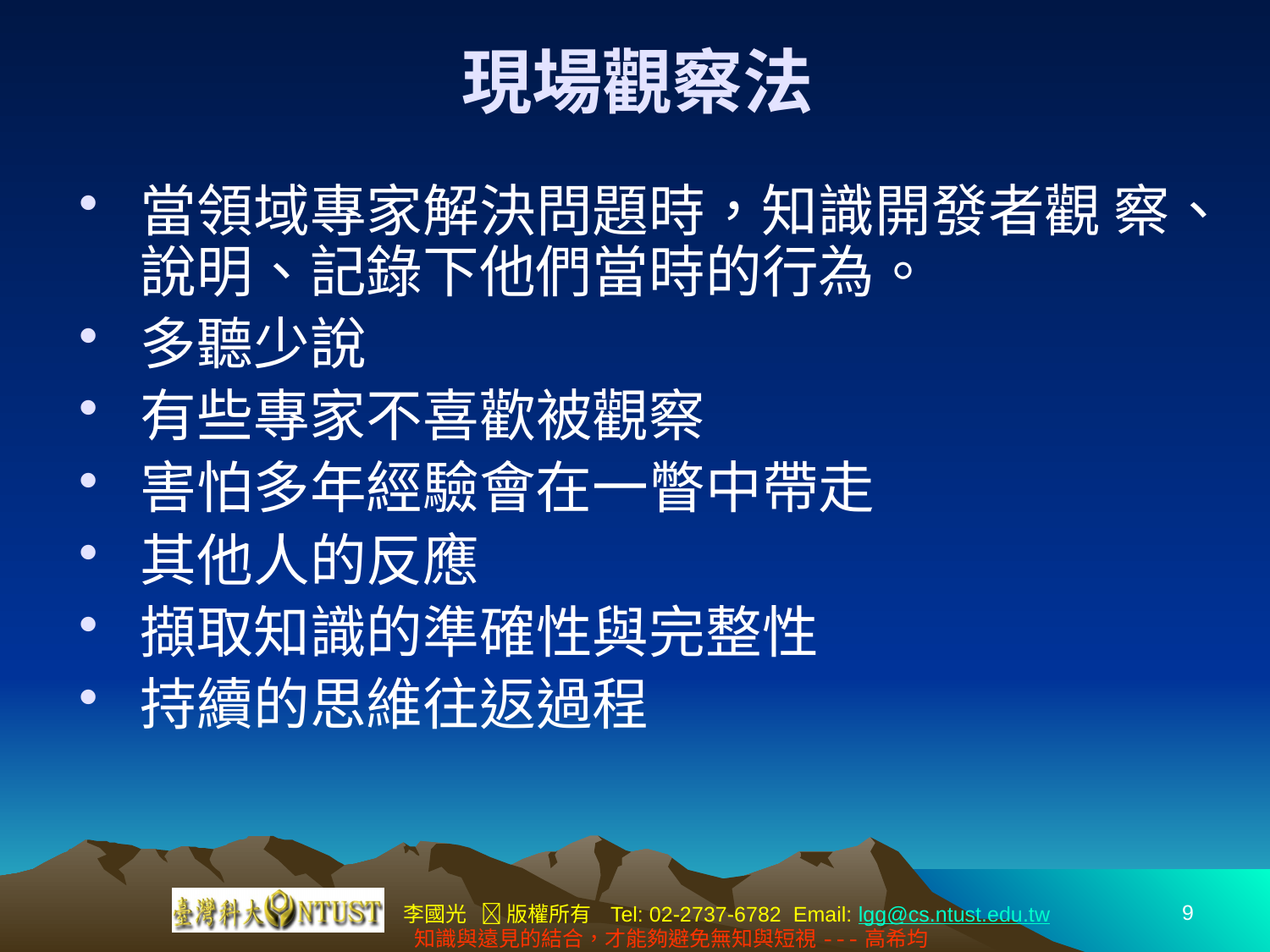

# 現場觀察法
當領域專家解決問題時，知識開發者觀 察、說明、記錄下他們當時的行為。
多聽少說
有些專家不喜歡被觀察
害怕多年經驗會在一瞥中帶走
其他人的反應
擷取知識的準確性與完整性
持續的思維往返過程
9